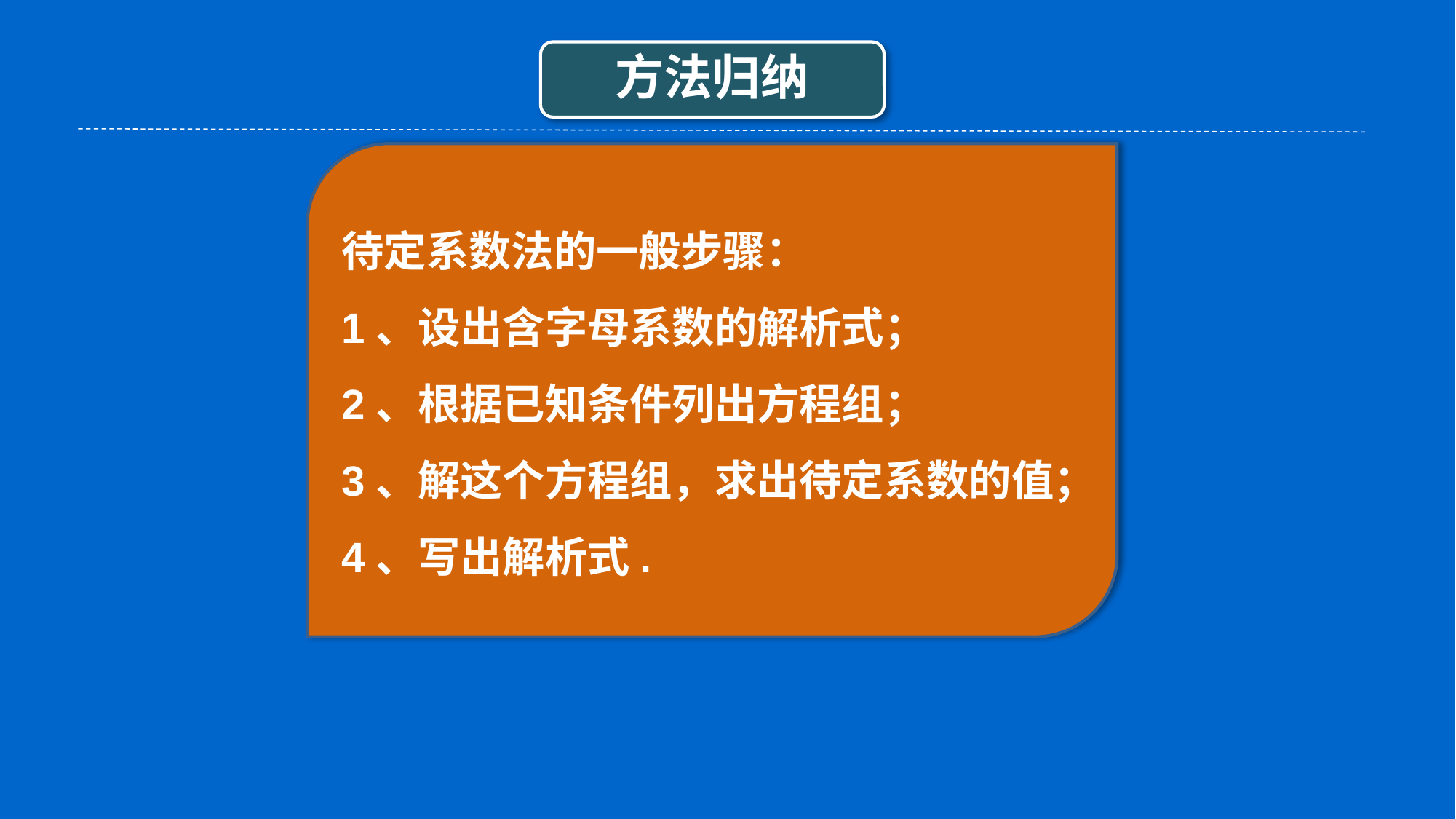

方法归纳
待定系数法的一般步骤：
1、设出含字母系数的解析式；
2、根据已知条件列出方程组；
3、解这个方程组，求出待定系数的值；
4、写出解析式.